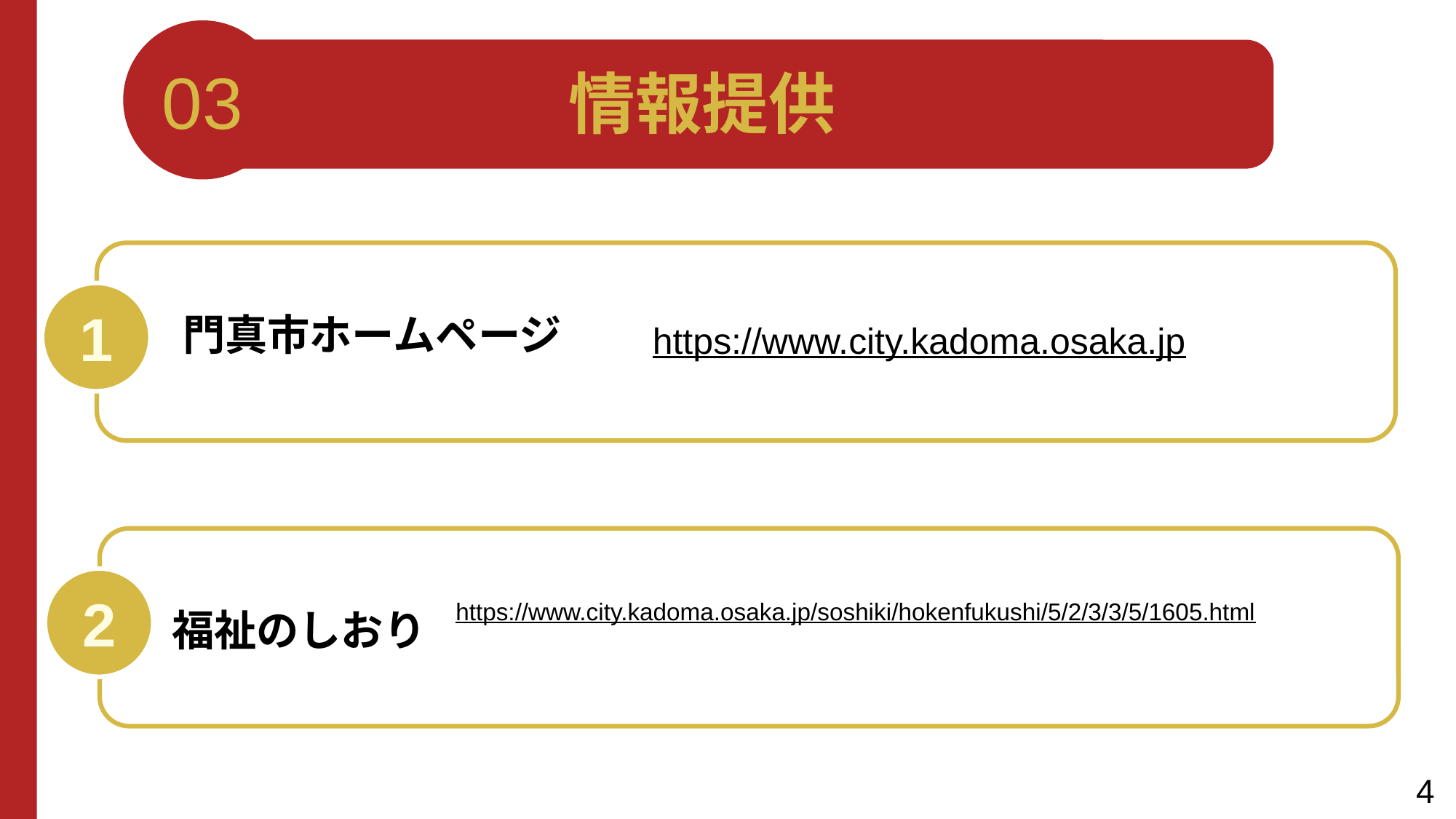

03

情報提供

1

https://www.city.kadoma.osaka.jp
門真市ホームページ

2
https://www.city.kadoma.osaka.jp/soshiki/hokenfukushi/5/2/3/3/5/1605.html
福祉のしおり